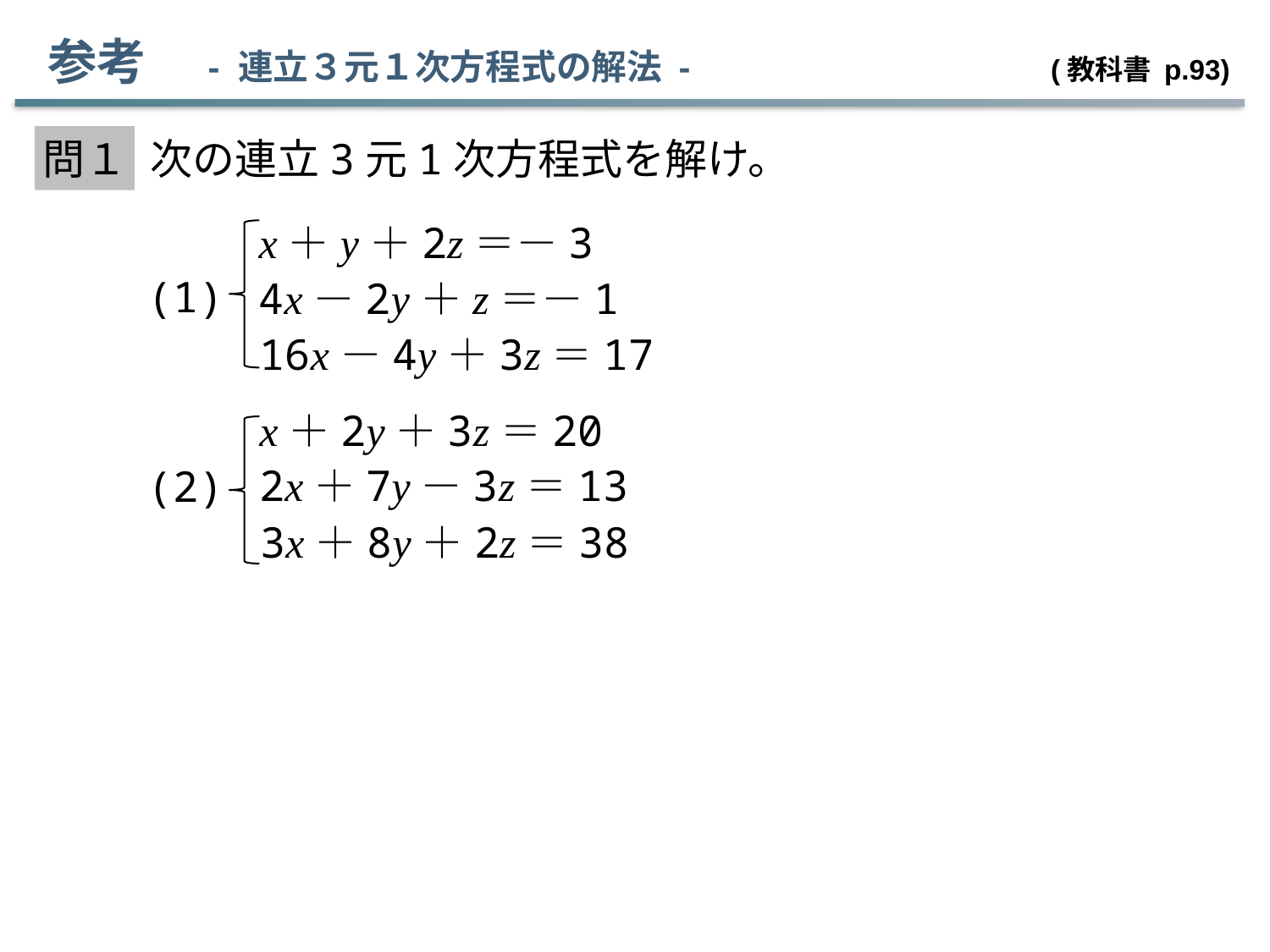

参考　- 連立３元１次方程式の解法 -                                     (教科書 p.93)
問１

次の連立3元1次方程式を解け。
x＋y＋2z＝－3

(1)
4x－2y＋z＝－1
16x－4y＋3z＝17
x＋2y＋3z＝20

2x＋7y－3z＝13
(2)
3x＋8y＋2z＝38